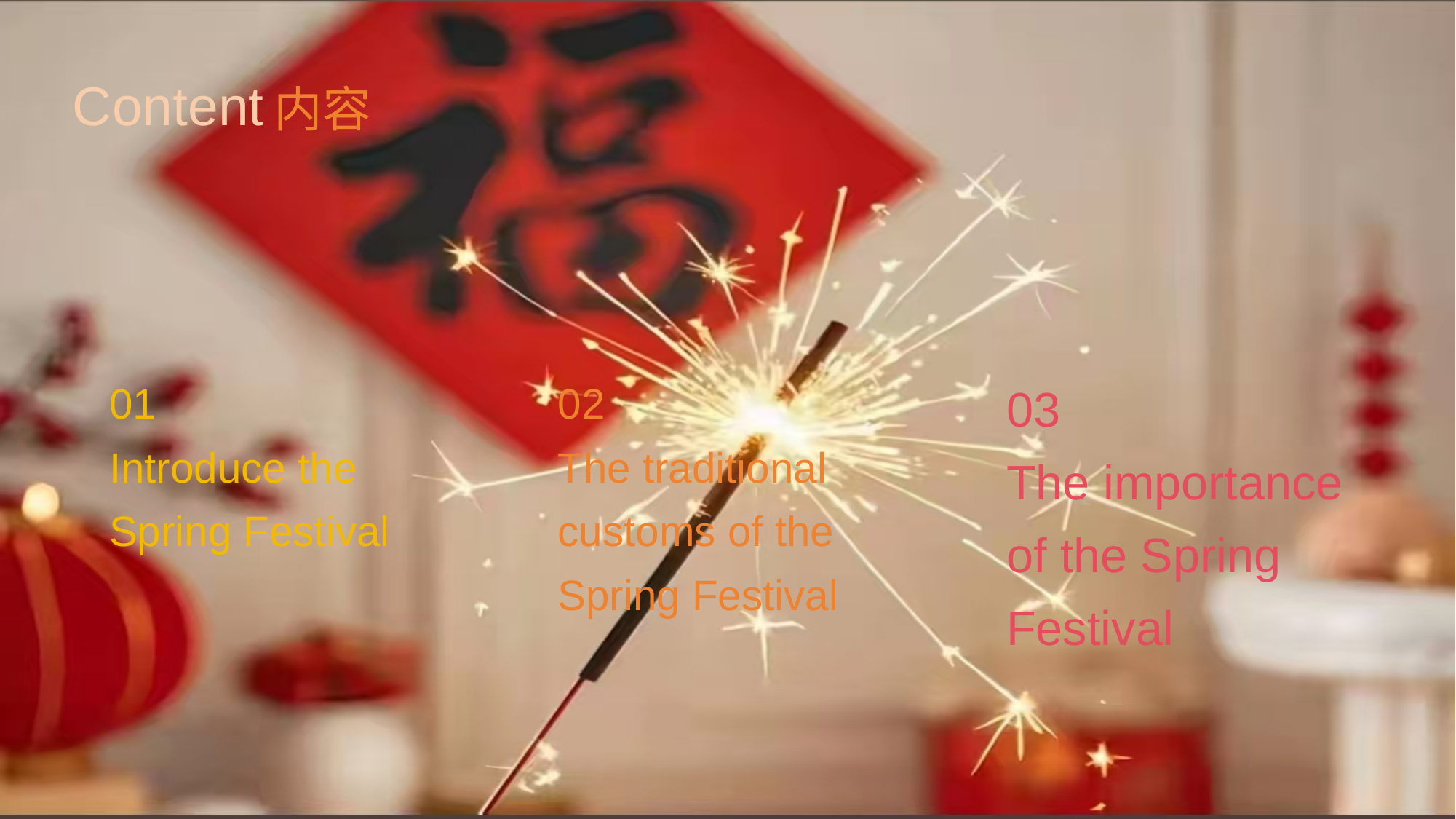

Content
内容

01
Introduce the Spring Festival
02
The traditional customs of the Spring Festival
03
The importance of the Spring Festival